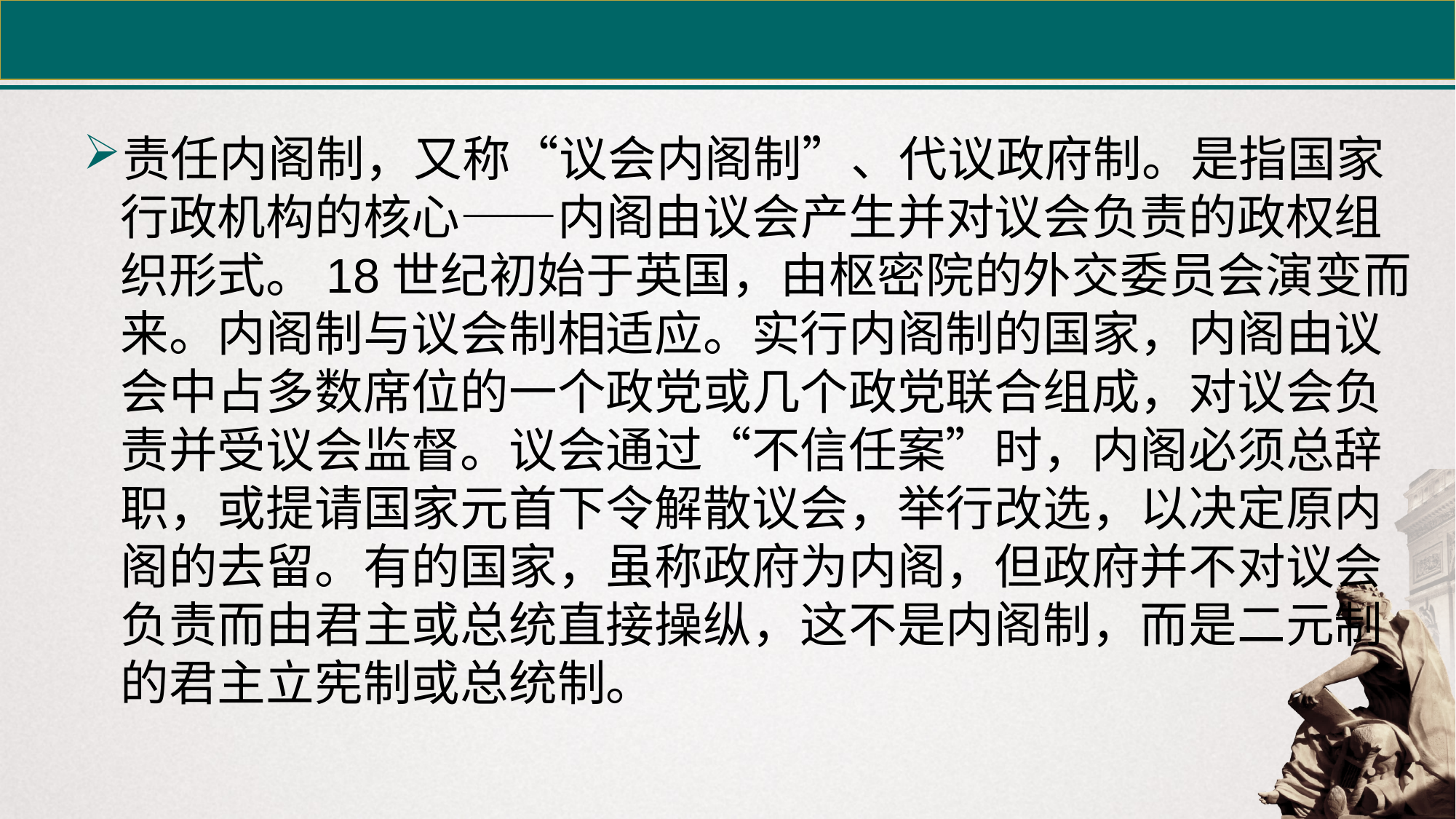

#
责任内阁制，又称“议会内阁制”、代议政府制。是指国家行政机构的核心——内阁由议会产生并对议会负责的政权组织形式。18世纪初始于英国，由枢密院的外交委员会演变而来。内阁制与议会制相适应。实行内阁制的国家，内阁由议会中占多数席位的一个政党或几个政党联合组成，对议会负责并受议会监督。议会通过“不信任案”时，内阁必须总辞职，或提请国家元首下令解散议会，举行改选，以决定原内阁的去留。有的国家，虽称政府为内阁，但政府并不对议会负责而由君主或总统直接操纵，这不是内阁制，而是二元制的君主立宪制或总统制。